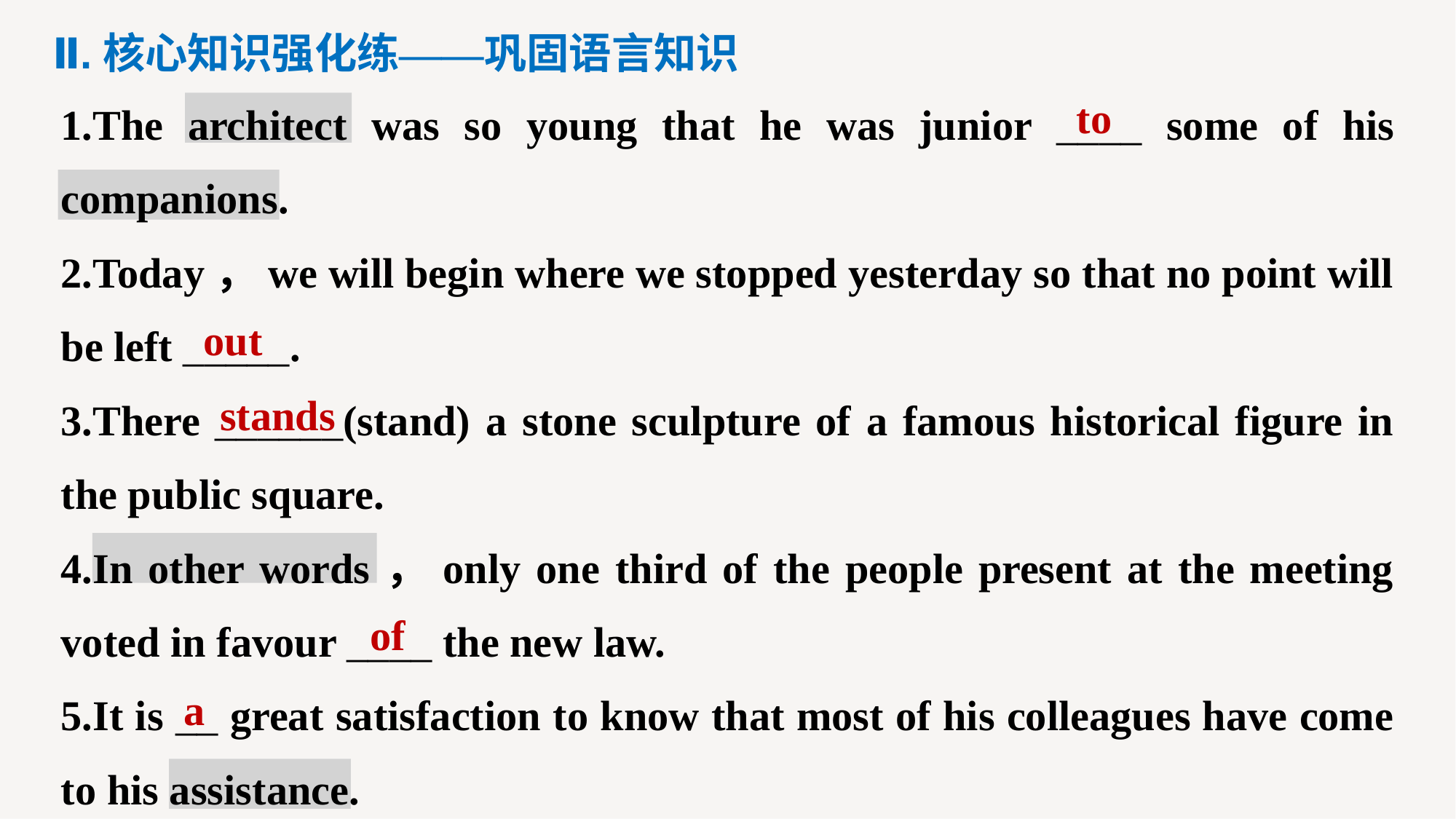

Ⅱ.核心知识强化练——巩固语言知识
1.The architect was so young that he was junior ____ some of his companions.
2.Today，we will begin where we stopped yesterday so that no point will be left _____.
3.There ______(stand) a stone sculpture of a famous historical figure in the public square.
4.In other words，only one third of the people present at the meeting voted in favour ____ the new law.
5.It is __ great satisfaction to know that most of his colleagues have come to his assistance.
to

out
stands

of
a